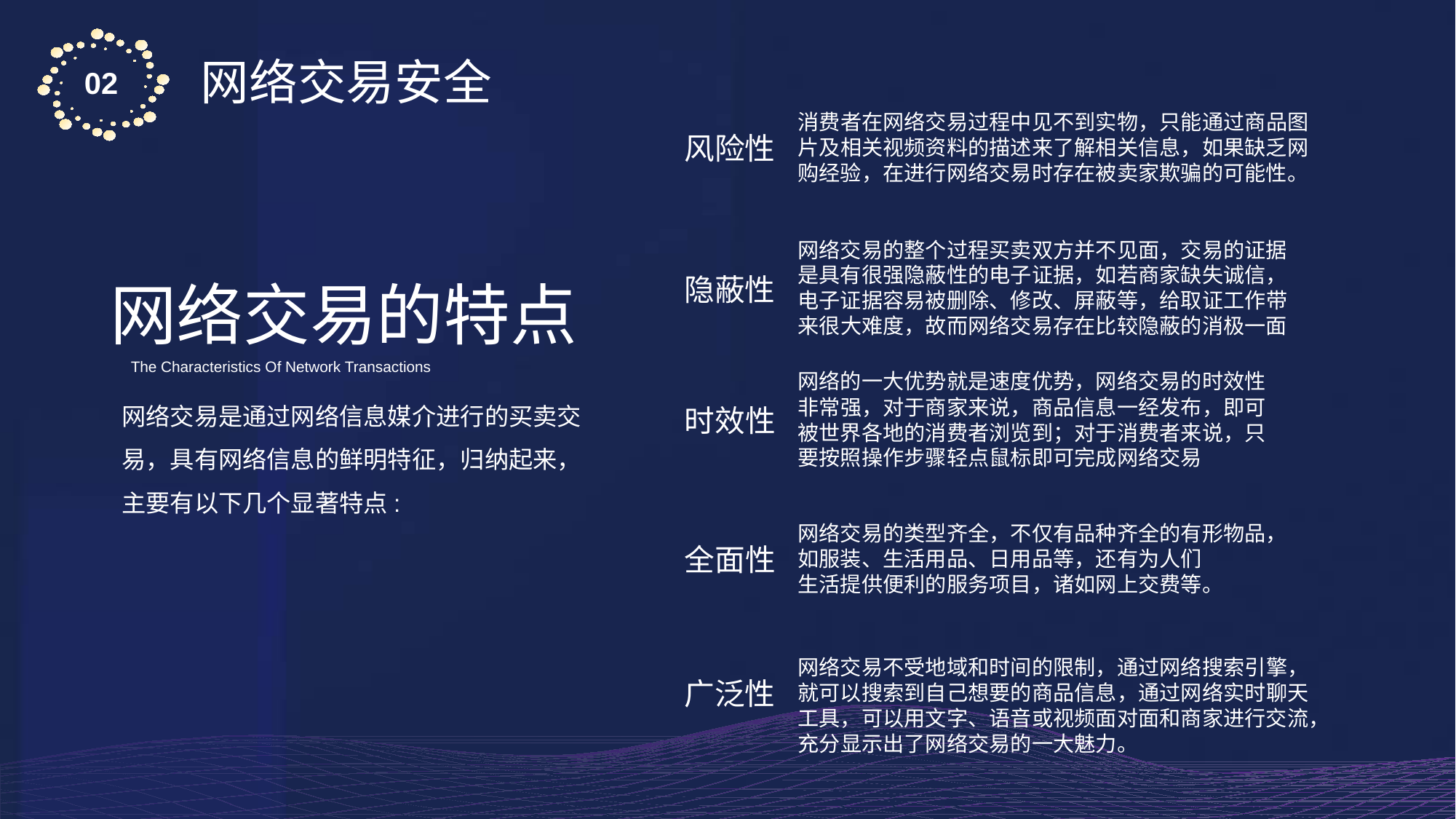

消费者在网络交易过程中见不到实物，只能通过商品图片及相关视频资料的描述来了解相关信息，如果缺乏网购经验，在进行网络交易时存在被卖家欺骗的可能性。
风险性
网络交易的整个过程买卖双方并不见面，交易的证据是具有很强隐蔽性的电子证据，如若商家缺失诚信，电子证据容易被删除、修改、屏蔽等，给取证工作带来很大难度，故而网络交易存在比较隐蔽的消极一面
隐蔽性
网络交易的特点
The Characteristics Of Network Transactions
网络的一大优势就是速度优势，网络交易的时效性非常强，对于商家来说，商品信息一经发布，即可被世界各地的消费者浏览到；对于消费者来说，只要按照操作步骤轻点鼠标即可完成网络交易
时效性
网络交易是通过网络信息媒介进行的买卖交易，具有网络信息的鲜明特征，归纳起来，主要有以下几个显著特点:
网络交易的类型齐全，不仅有品种齐全的有形物品，如服装、生活用品、日用品等，还有为人们
生活提供便利的服务项目，诸如网上交费等。
全面性
网络交易不受地域和时间的限制，通过网络搜索引擎，就可以搜索到自己想要的商品信息，通过网络实时聊天工具，可以用文字、语音或视频面对面和商家进行交流，充分显示出了网络交易的一大魅力。
广泛性